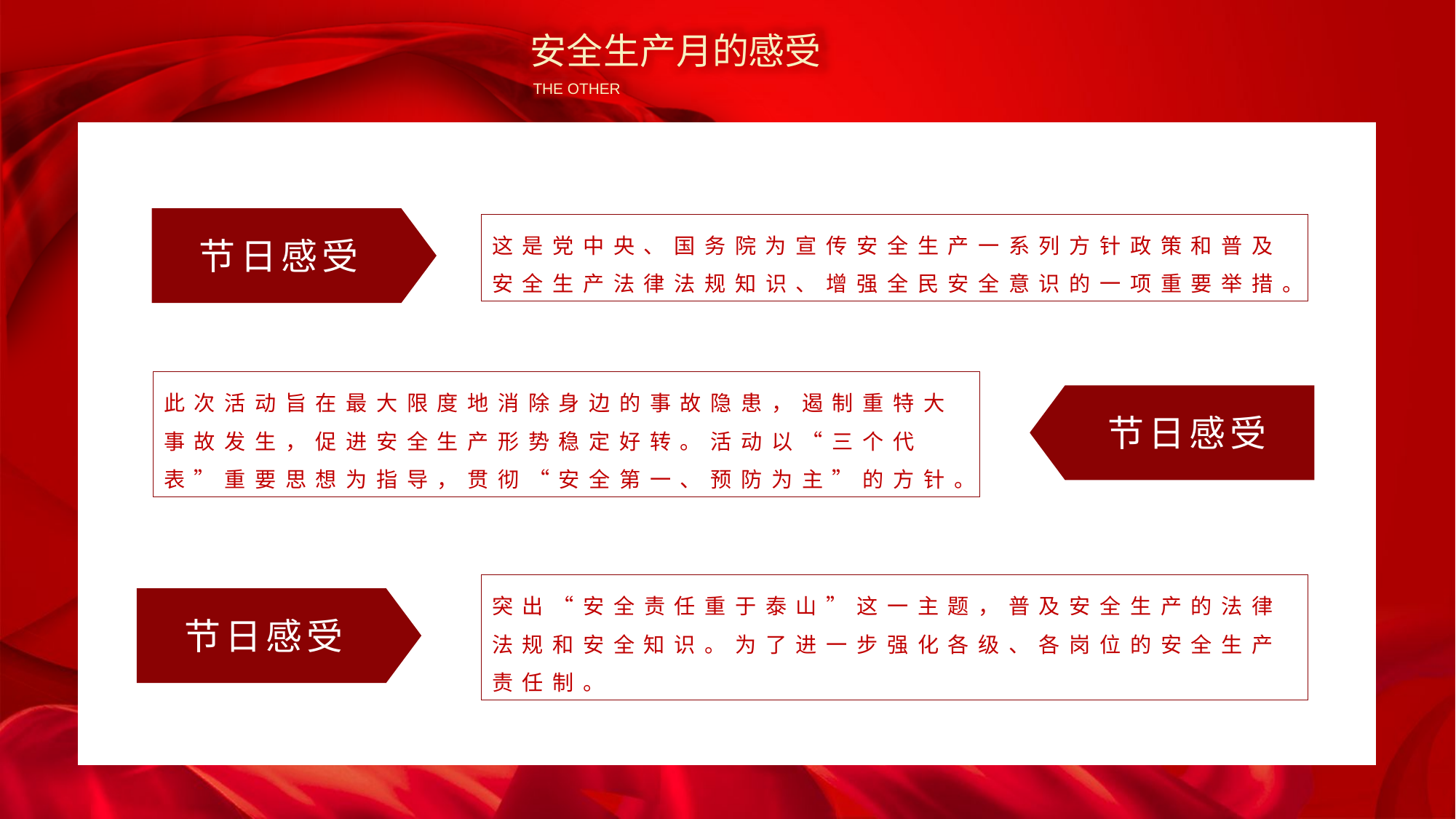

安全生产月的感受
THE OTHER

节日感受
这是党中央、国务院为宣传安全生产一系列方针政策和普及安全生产法律法规知识、增强全民安全意识的一项重要举措。
此次活动旨在最大限度地消除身边的事故隐患，遏制重特大事故发生，促进安全生产形势稳定好转。活动以“三个代表”重要思想为指导，贯彻“安全第一、预防为主”的方针。

节日感受
突出“安全责任重于泰山”这一主题，普及安全生产的法律法规和安全知识。为了进一步强化各级、各岗位的安全生产责任制。

节日感受